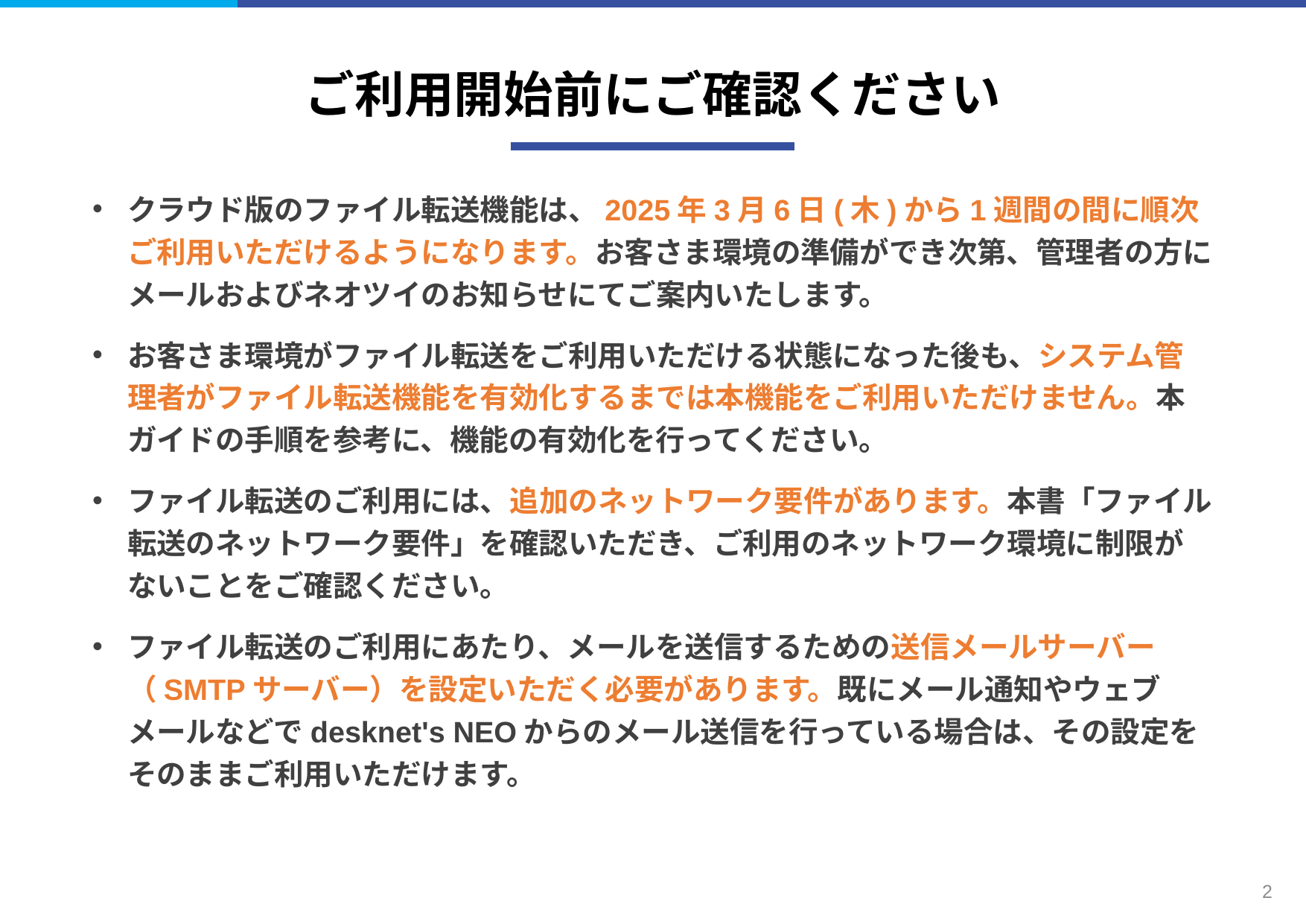

# ご利用開始前にご確認ください
クラウド版のファイル転送機能は、2025年3月6日(木)から1週間の間に順次ご利用いただけるようになります。お客さま環境の準備ができ次第、管理者の方にメールおよびネオツイのお知らせにてご案内いたします。
お客さま環境がファイル転送をご利用いただける状態になった後も、システム管理者がファイル転送機能を有効化するまでは本機能をご利用いただけません。本ガイドの手順を参考に、機能の有効化を行ってください。
ファイル転送のご利用には、追加のネットワーク要件があります。本書「ファイル転送のネットワーク要件」を確認いただき、ご利用のネットワーク環境に制限がないことをご確認ください。
ファイル転送のご利用にあたり、メールを送信するための送信メールサーバー（SMTPサーバー）を設定いただく必要があります。既にメール通知やウェブメールなどでdesknet's NEOからのメール送信を行っている場合は、その設定をそのままご利用いただけます。
2